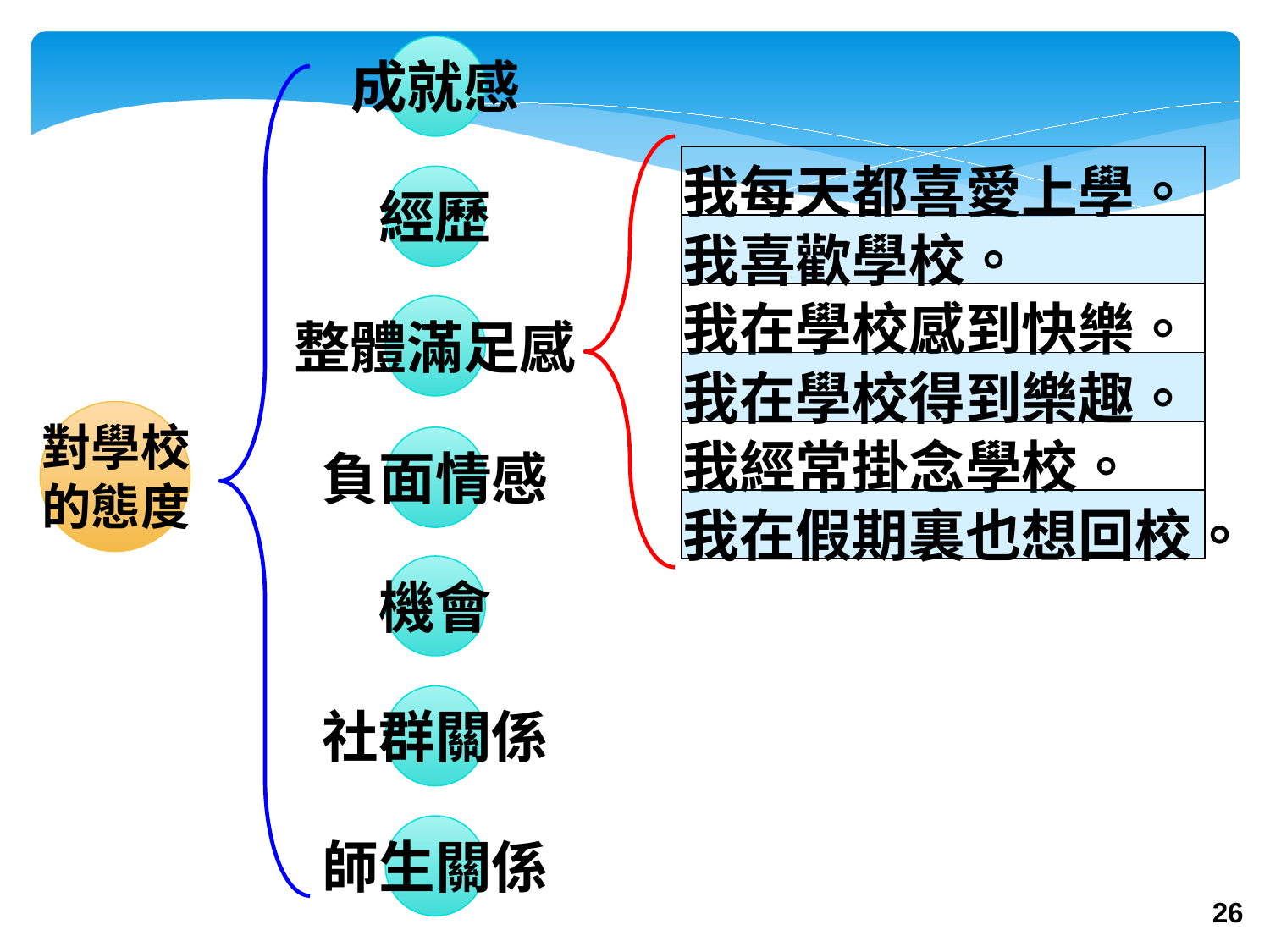

成就感

經歷

整體滿足感

負面情感

機會

社群關係

師生關係

| 我每天都喜愛上學。 |
| --- |
| 我喜歡學校。 |
| 我在學校感到快樂。 |
| 我在學校得到樂趣。 |
| 我經常掛念學校。 |
| 我在假期裏也想回校。 |

對學校的態度
26